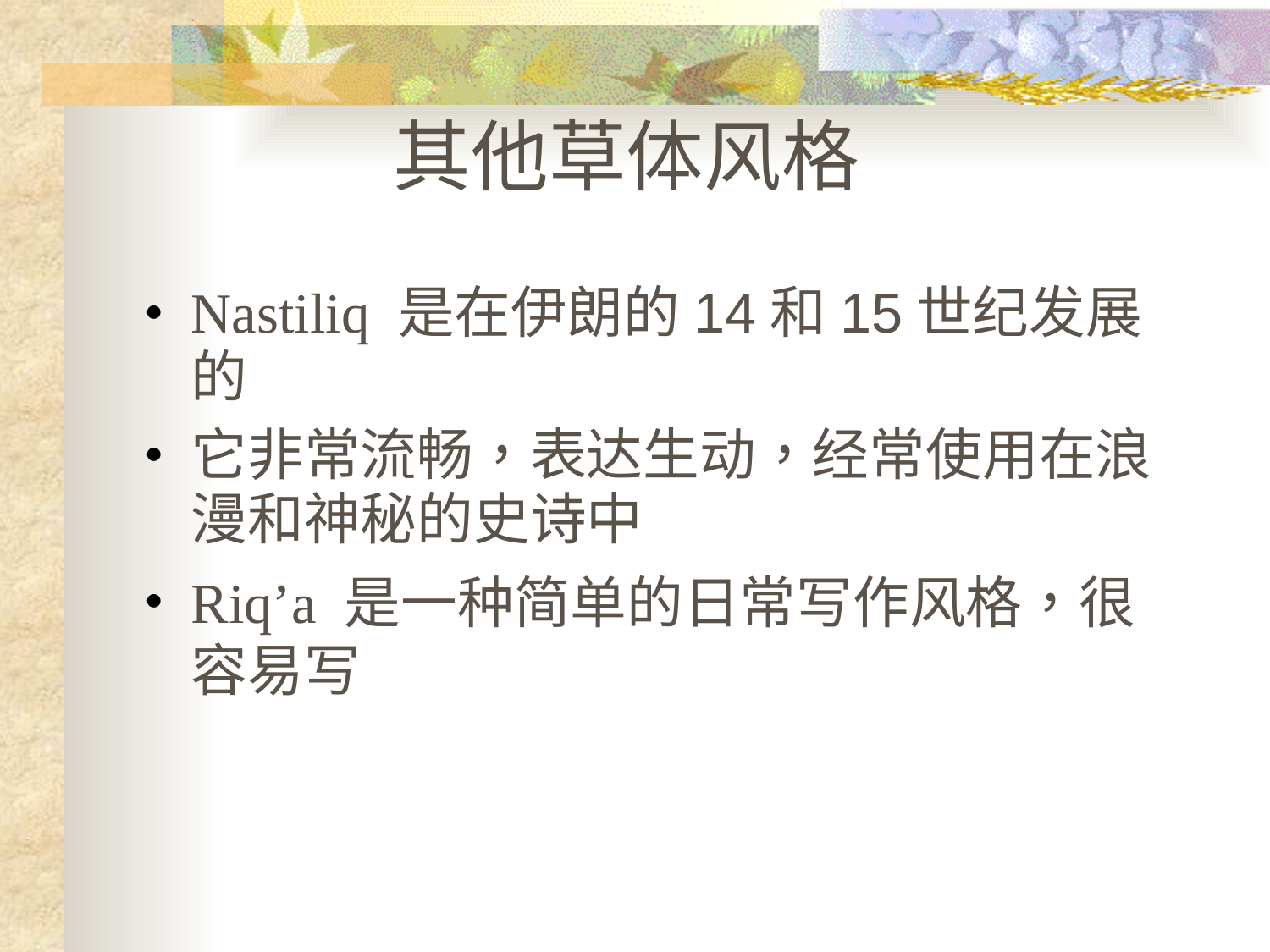

其他草体风格
Nastiliq 是在伊朗的14和15世纪发展的
它非常流畅，表达生动，经常使用在浪漫和神秘的史诗中
Riq’a 是一种简单的日常写作风格，很容易写